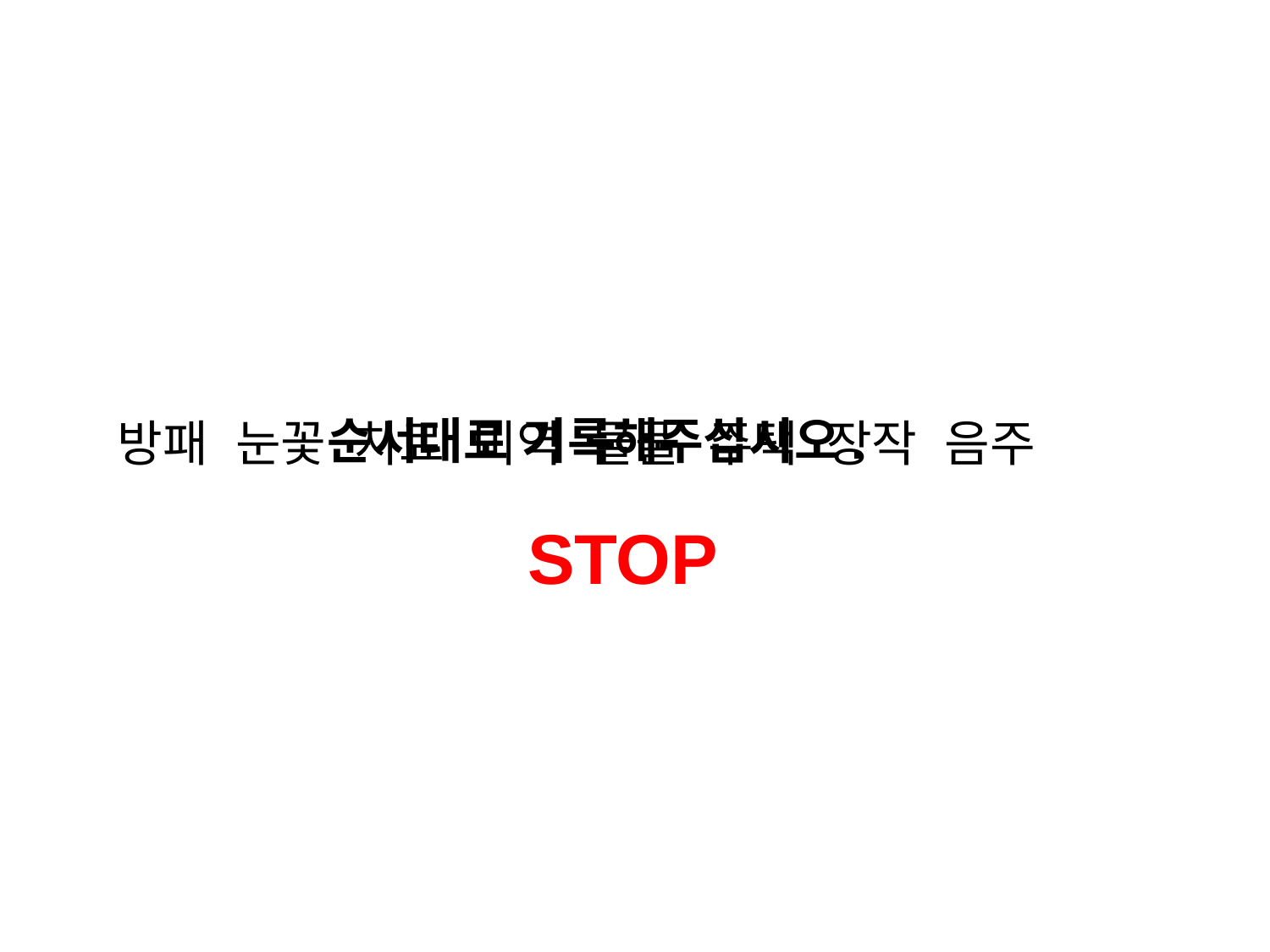

순서대로 기록해주십시오.
방패  눈꽃  치료  미역  물풀  주택  장작  음주
STOP